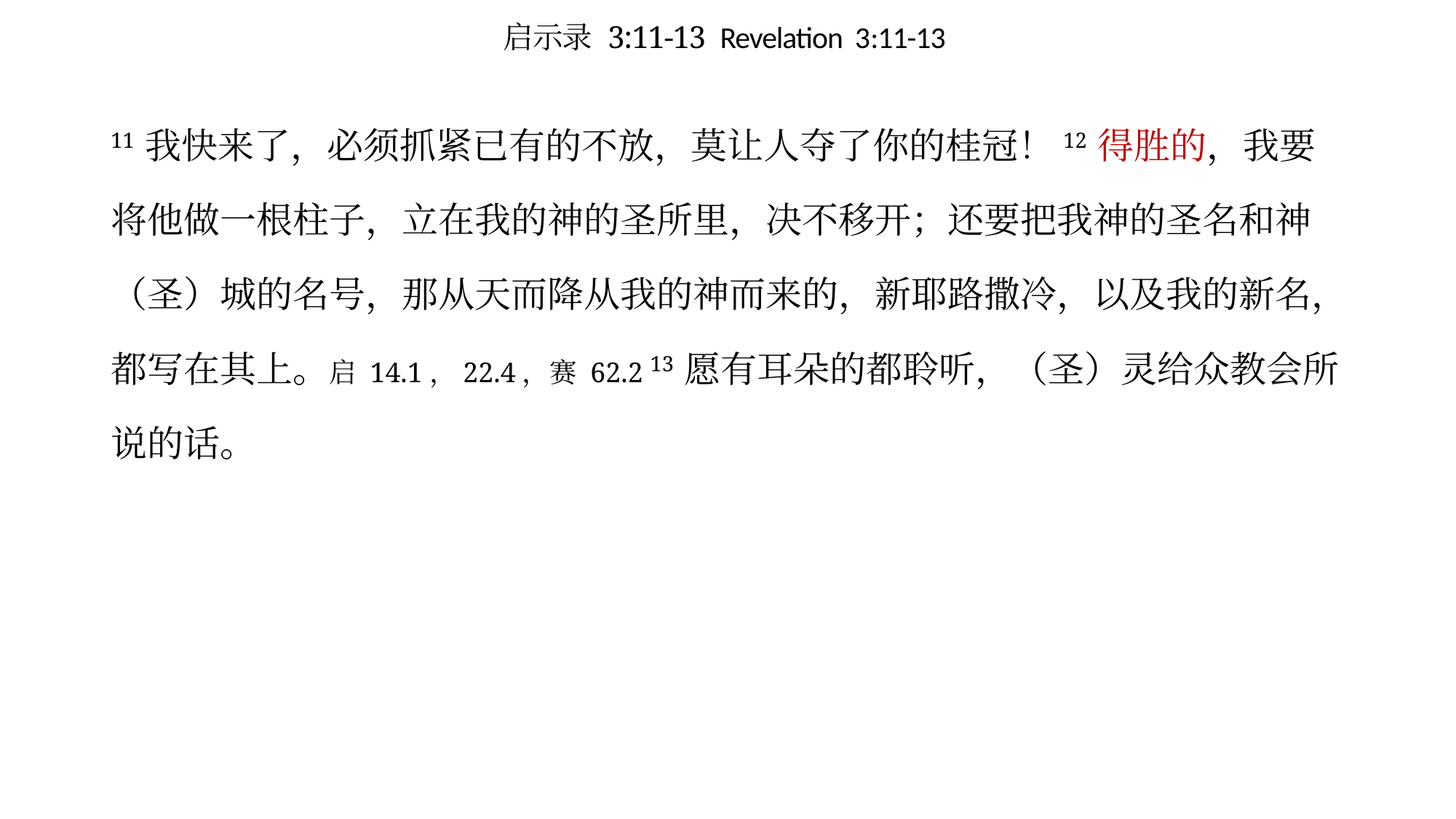

# 启示录 3:11-13  Revelation  3:11-13
11 我快来了，必须抓紧已有的不放，莫让人夺了你的桂冠！12 得胜的，我要将他做一根柱子，立在我的神的圣所里，决不移开；还要把我神的圣名和神（圣）城的名号，那从天而降从我的神而来的，新耶路撒冷，以及我的新名，都写在其上。启 14.1，22.4，赛 62.2 13 愿有耳朵的都聆听，（圣）灵给众教会所说的话。